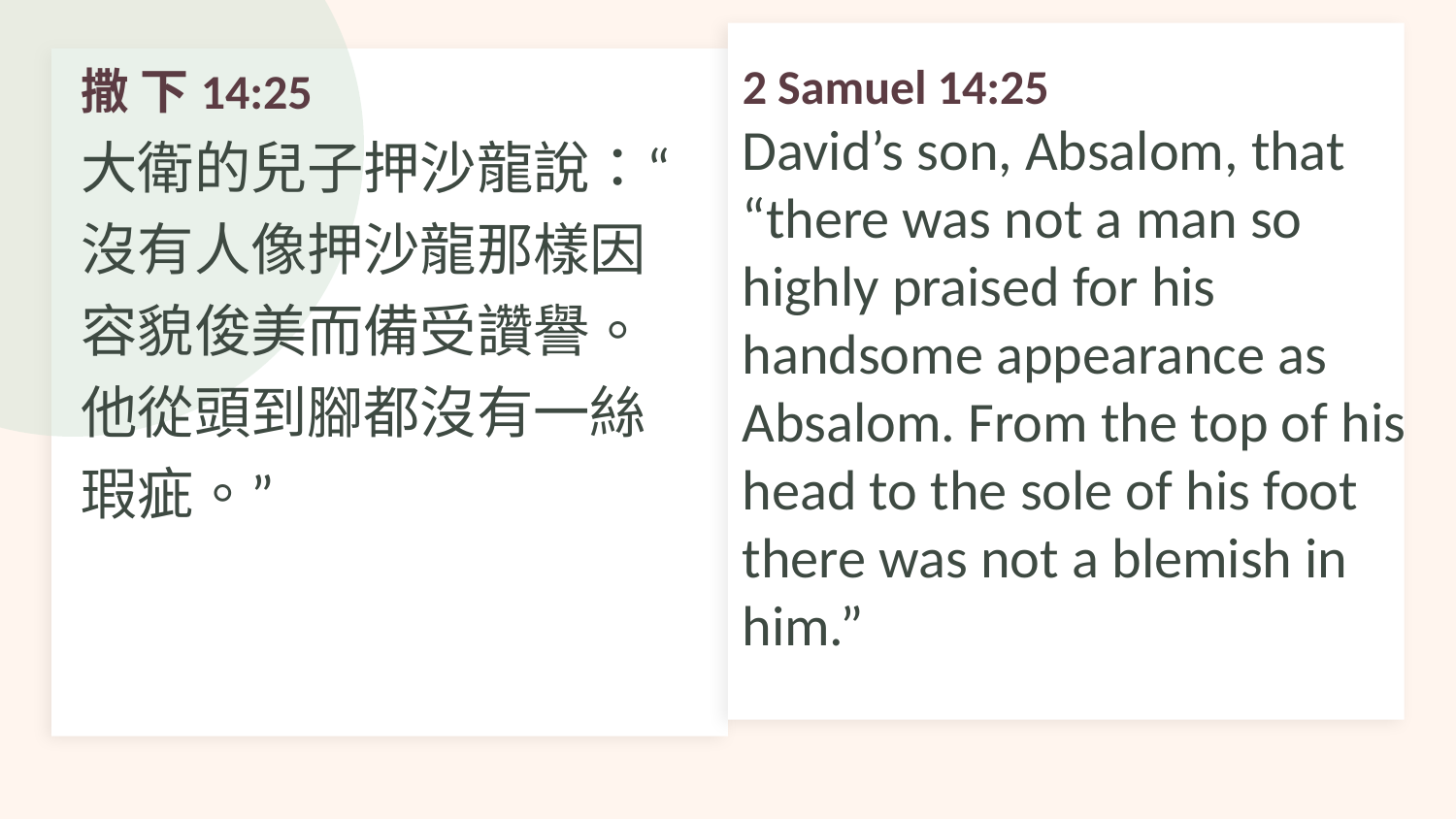

撒 下14:25
大衛的兒子押沙龍說：“沒有人像押沙龍那樣因容貌俊美而備受讚譽。他從頭到腳都沒有一絲瑕疵。”

2 Samuel 14:25
David’s son, Absalom, that “there was not a man so highly praised for his handsome appearance as Absalom. From the top of his head to the sole of his foot there was not a blemish in him.”